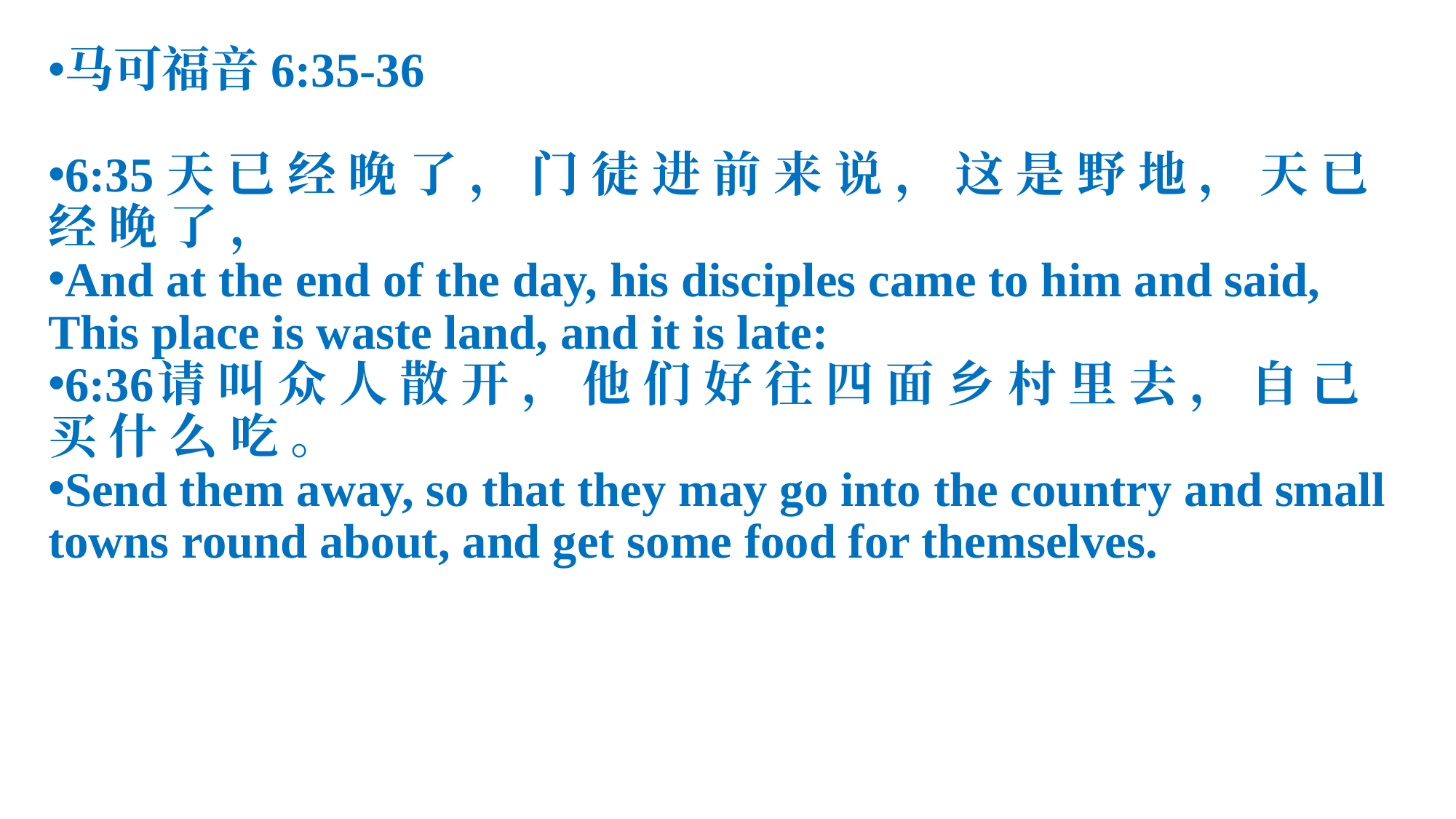

马可福音6:35-36

6:35天 已 经 晚 了 ， 门 徒 进 前 来 说 ， 这 是 野 地 ， 天 已 经 晚 了 ，
And at the end of the day, his disciples came to him and said, This place is waste land, and it is late:
6:36	请 叫 众 人 散 开 ， 他 们 好 往 四 面 乡 村 里 去 ， 自 己 买 什 么 吃 。
Send them away, so that they may go into the country and small towns round about, and get some food for themselves.